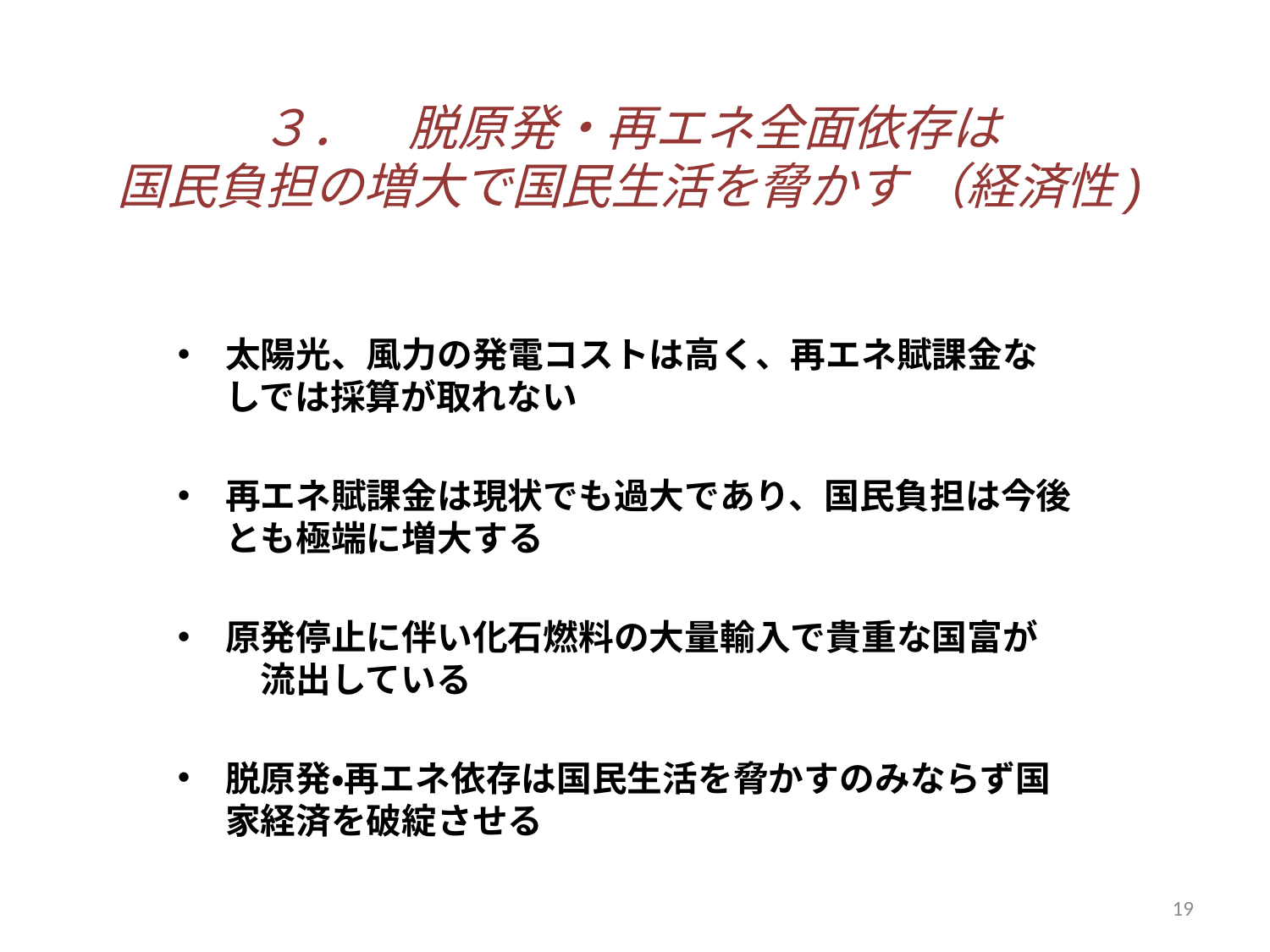

# ３．　脱原発・再エネ全面依存は 国民負担の増大で国民生活を脅かす （経済性)
太陽光、風力の発電コストは高く、再エネ賦課金なしでは採算が取れない

再エネ賦課金は現状でも過大であり、国民負担は今後とも極端に増大する

原発停止に伴い化石燃料の大量輸入で貴重な国富が　流出している

脱原発・再エネ依存は国民生活を脅かすのみならず国家経済を破綻させる
19